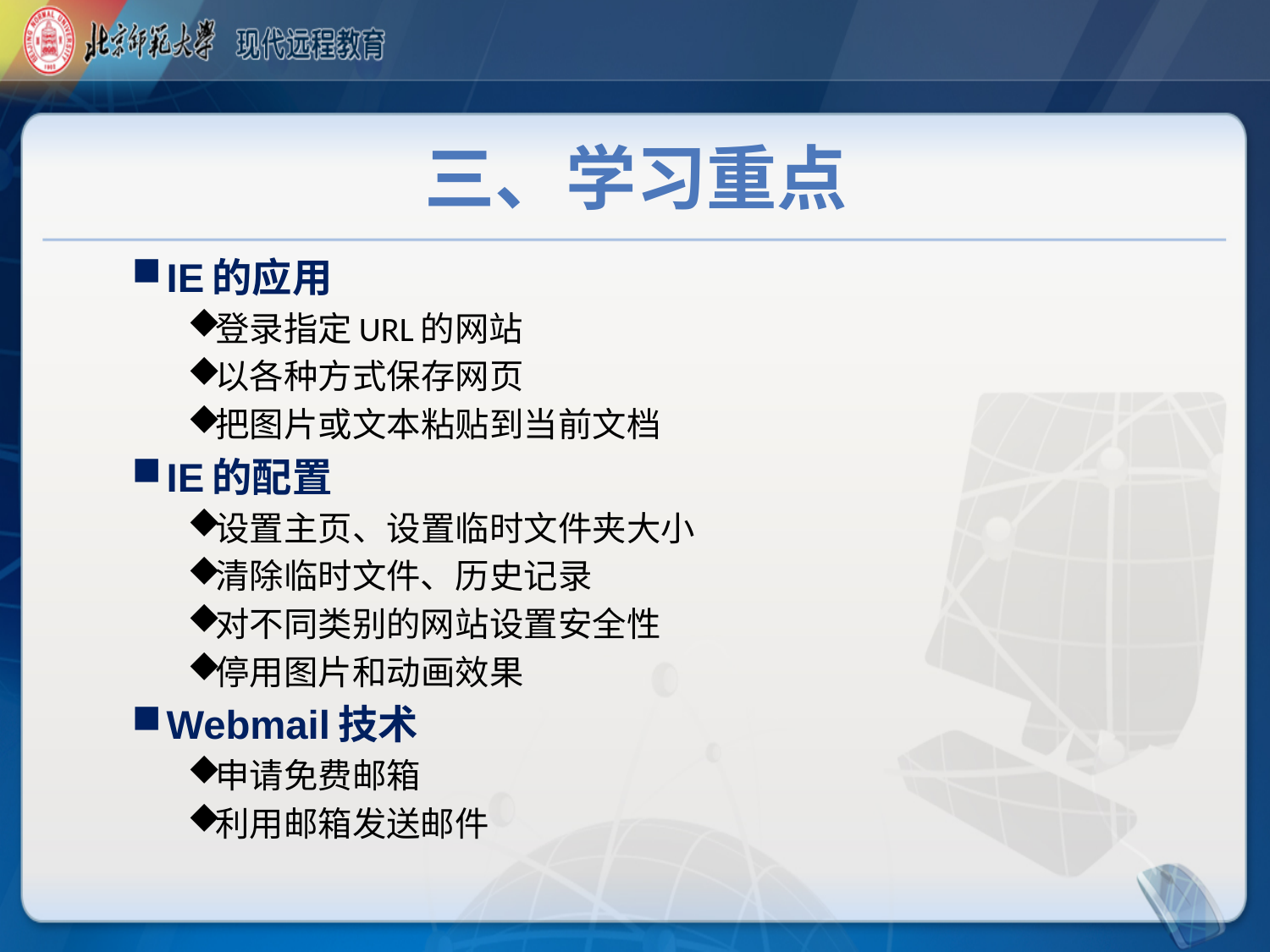

# 三、学习重点
IE的应用
登录指定URL的网站
以各种方式保存网页
把图片或文本粘贴到当前文档
IE的配置
设置主页、设置临时文件夹大小
清除临时文件、历史记录
对不同类别的网站设置安全性
停用图片和动画效果
Webmail技术
申请免费邮箱
利用邮箱发送邮件